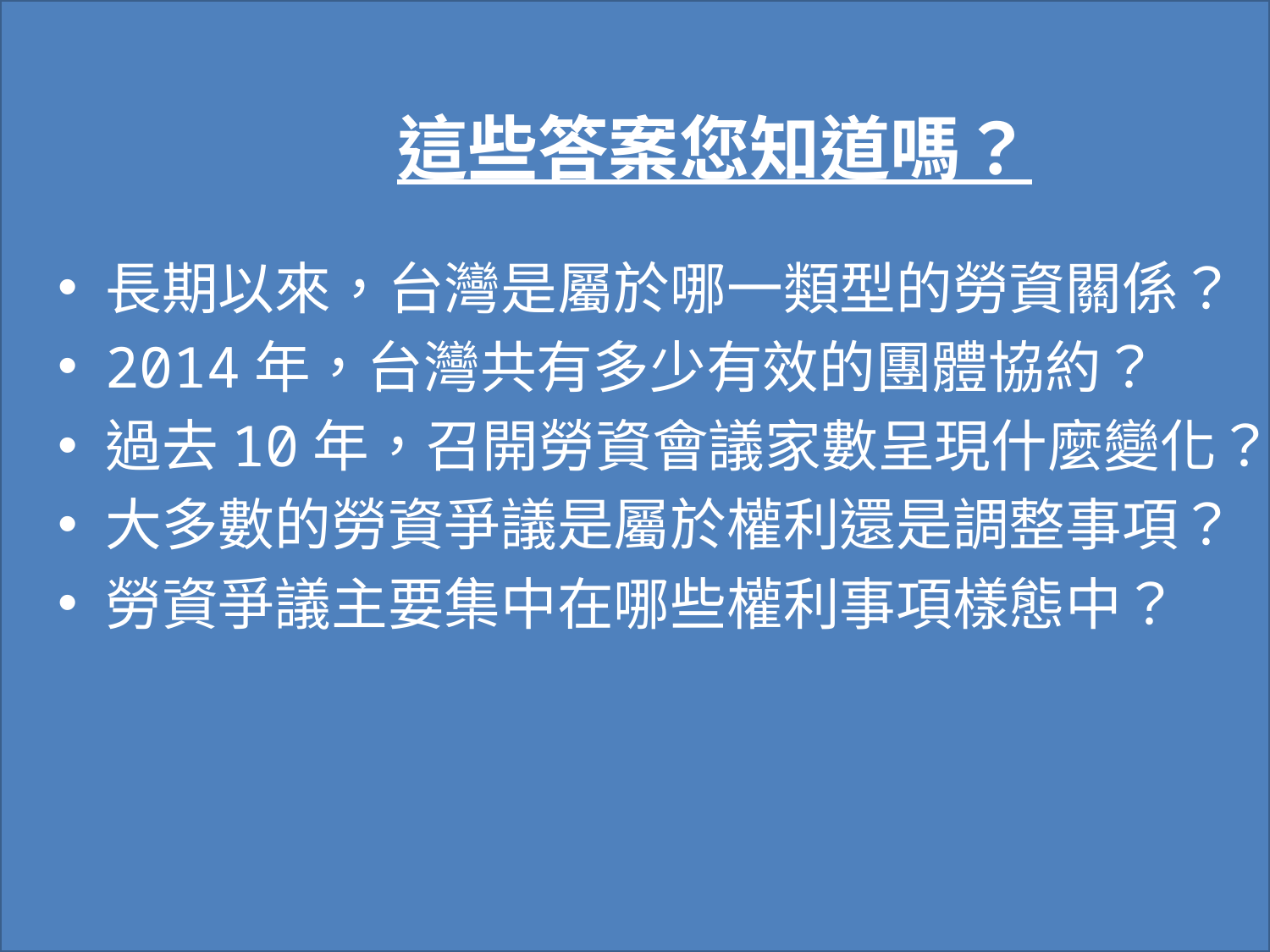

#
這些答案您知道嗎？
長期以來，台灣是屬於哪一類型的勞資關係？
2014年，台灣共有多少有效的團體協約？
過去10年，召開勞資會議家數呈現什麼變化？
大多數的勞資爭議是屬於權利還是調整事項？
勞資爭議主要集中在哪些權利事項樣態中？